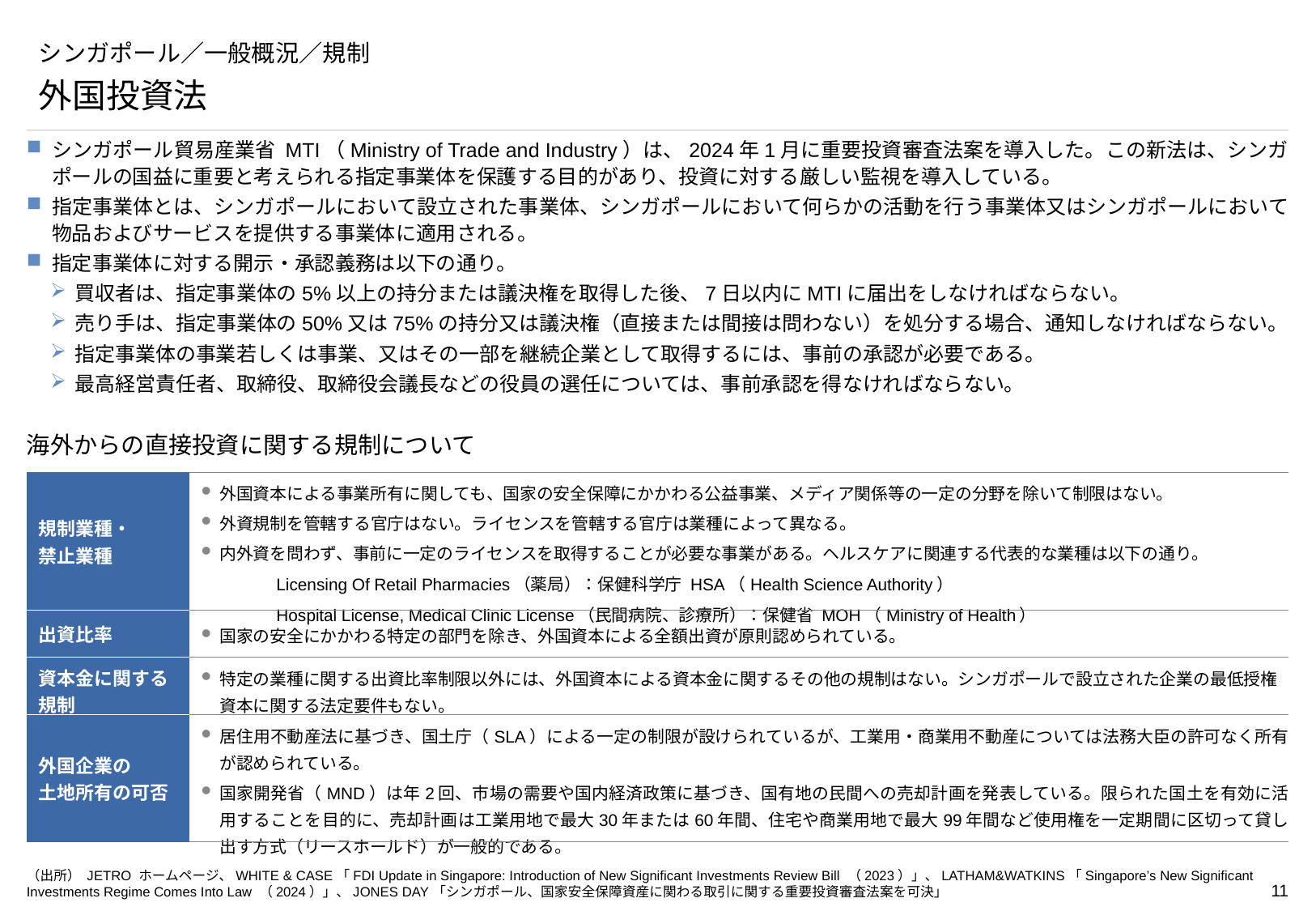

# シンガポール／一般概況／規制
外国投資法
シンガポール貿易産業省 MTI（Ministry of Trade and Industry）は、2024年1月に重要投資審査法案を導入した。この新法は、シンガポールの国益に重要と考えられる指定事業体を保護する目的があり、投資に対する厳しい監視を導入している。
指定事業体とは、シンガポールにおいて設立された事業体、シンガポールにおいて何らかの活動を行う事業体又はシンガポールにおいて物品およびサービスを提供する事業体に適用される。
指定事業体に対する開示・承認義務は以下の通り。
買収者は、指定事業体の5%以上の持分または議決権を取得した後、7日以内にMTIに届出をしなければならない。
売り手は、指定事業体の50%又は75%の持分又は議決権（直接または間接は問わない）を処分する場合、通知しなければならない。
指定事業体の事業若しくは事業、又はその一部を継続企業として取得するには、事前の承認が必要である。
最高経営責任者、取締役、取締役会議長などの役員の選任については、事前承認を得なければならない。

海外からの直接投資に関する規制について
| 規制業種・ 禁止業種 | 外国資本による事業所有に関しても、国家の安全保障にかかわる公益事業、メディア関係等の一定の分野を除いて制限はない。 外資規制を管轄する官庁はない。ライセンスを管轄する官庁は業種によって異なる。 内外資を問わず、事前に一定のライセンスを取得することが必要な事業がある。ヘルスケアに関連する代表的な業種は以下の通り。 Licensing Of Retail Pharmacies（薬局）：保健科学庁 HSA（Health Science Authority） Hospital License, Medical Clinic License（民間病院、診療所）：保健省 MOH（Ministry of Health） |
| --- | --- |
| 出資比率 | 国家の安全にかかわる特定の部門を除き、外国資本による全額出資が原則認められている。 |
| 資本金に関する 規制 | 特定の業種に関する出資比率制限以外には、外国資本による資本金に関するその他の規制はない。シンガポールで設立された企業の最低授権資本に関する法定要件もない。 |
| 外国企業の 土地所有の可否 | 居住用不動産法に基づき、国土庁（SLA）による一定の制限が設けられているが、工業用・商業用不動産については法務大臣の許可なく所有が認められている。 国家開発省（MND）は年2回、市場の需要や国内経済政策に基づき、国有地の民間への売却計画を発表している。限られた国土を有効に活用することを目的に、売却計画は工業用地で最大30年または60年間、住宅や商業用地で最大99年間など使用権を一定期間に区切って貸し出す方式（リースホールド）が一般的である。 |
（出所） JETRO ホームページ、WHITE & CASE「FDI Update in Singapore: Introduction of New Significant Investments Review Bill （2023）」、LATHAM&WATKINS「Singapore’s New Significant Investments Regime Comes Into Law （2024）」、JONES DAY「シンガポール、国家安全保障資産に関わる取引に関する重要投資審査法案を可決」